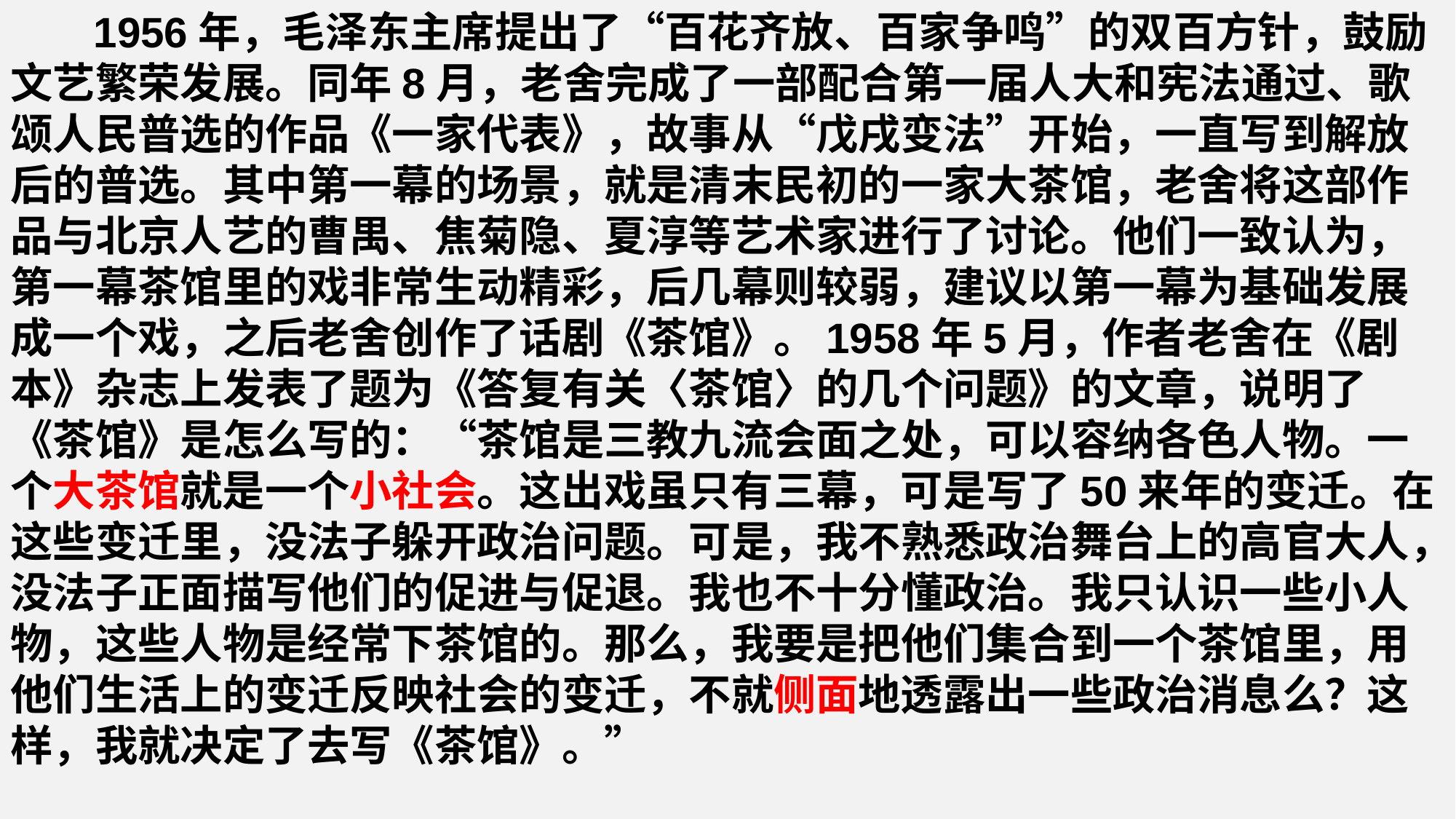

1956年，毛泽东主席提出了“百花齐放、百家争鸣”的双百方针，鼓励文艺繁荣发展。同年8月，老舍完成了一部配合第一届人大和宪法通过、歌颂人民普选的作品《一家代表》，故事从“戊戌变法”开始，一直写到解放后的普选。其中第一幕的场景，就是清末民初的一家大茶馆，老舍将这部作品与北京人艺的曹禺、焦菊隐、夏淳等艺术家进行了讨论。他们一致认为，第一幕茶馆里的戏非常生动精彩，后几幕则较弱，建议以第一幕为基础发展成一个戏，之后老舍创作了话剧《茶馆》。1958年5月，作者老舍在《剧本》杂志上发表了题为《答复有关〈茶馆〉的几个问题》的文章，说明了《茶馆》是怎么写的：“茶馆是三教九流会面之处，可以容纳各色人物。一个大茶馆就是一个小社会。这出戏虽只有三幕，可是写了50来年的变迁。在这些变迁里，没法子躲开政治问题。可是，我不熟悉政治舞台上的高官大人，没法子正面描写他们的促进与促退。我也不十分懂政治。我只认识一些小人物，这些人物是经常下茶馆的。那么，我要是把他们集合到一个茶馆里，用他们生活上的变迁反映社会的变迁，不就侧面地透露出一些政治消息么？这样，我就决定了去写《茶馆》。”